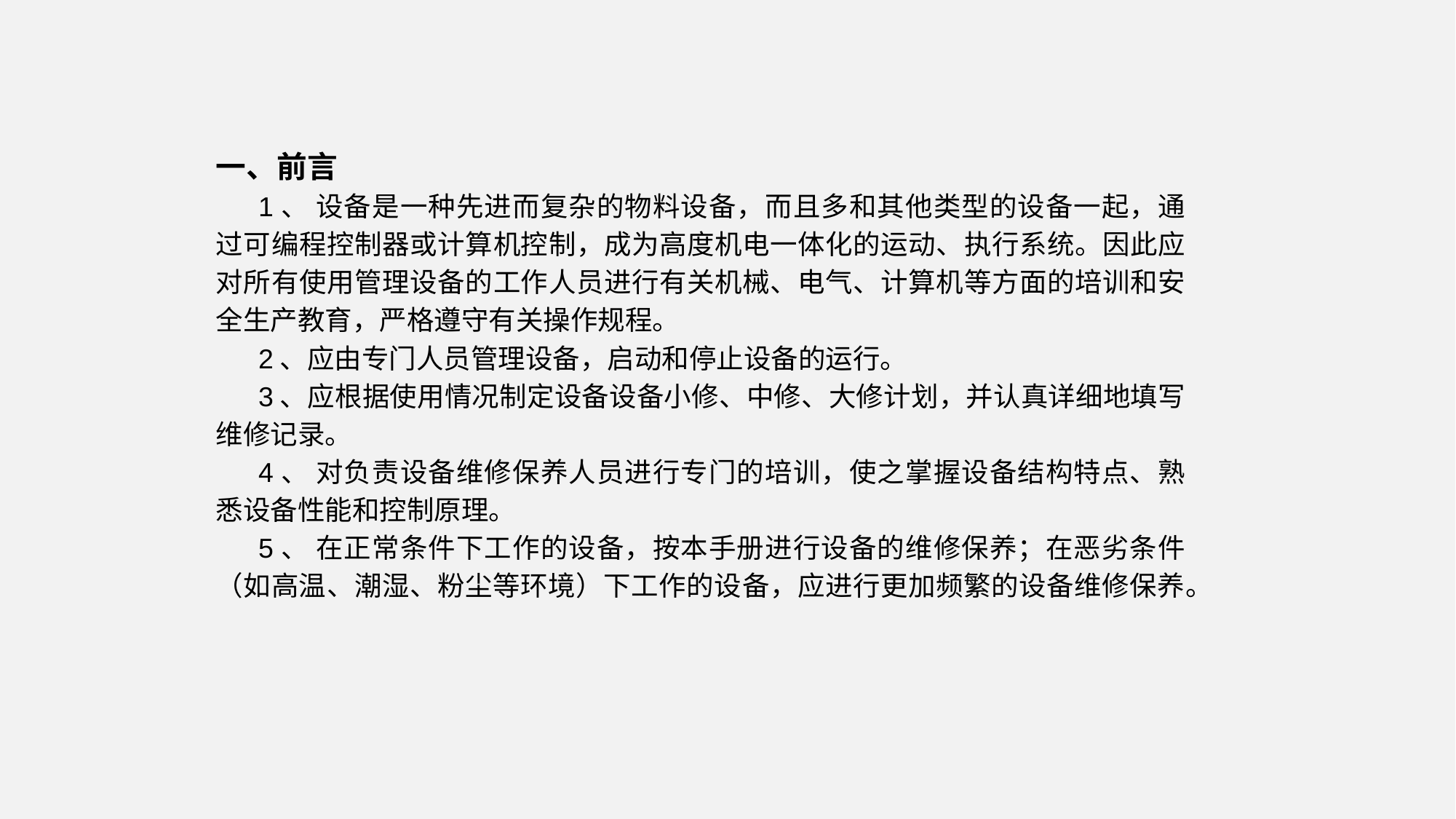

一、前言
1、 设备是一种先进而复杂的物料设备，而且多和其他类型的设备一起，通过可编程控制器或计算机控制，成为高度机电一体化的运动、执行系统。因此应对所有使用管理设备的工作人员进行有关机械、电气、计算机等方面的培训和安全生产教育，严格遵守有关操作规程。
2、应由专门人员管理设备，启动和停止设备的运行。
3、应根据使用情况制定设备设备小修、中修、大修计划，并认真详细地填写维修记录。
4、 对负责设备维修保养人员进行专门的培训，使之掌握设备结构特点、熟悉设备性能和控制原理。
5、 在正常条件下工作的设备，按本手册进行设备的维修保养；在恶劣条件（如高温、潮湿、粉尘等环境）下工作的设备，应进行更加频繁的设备维修保养。